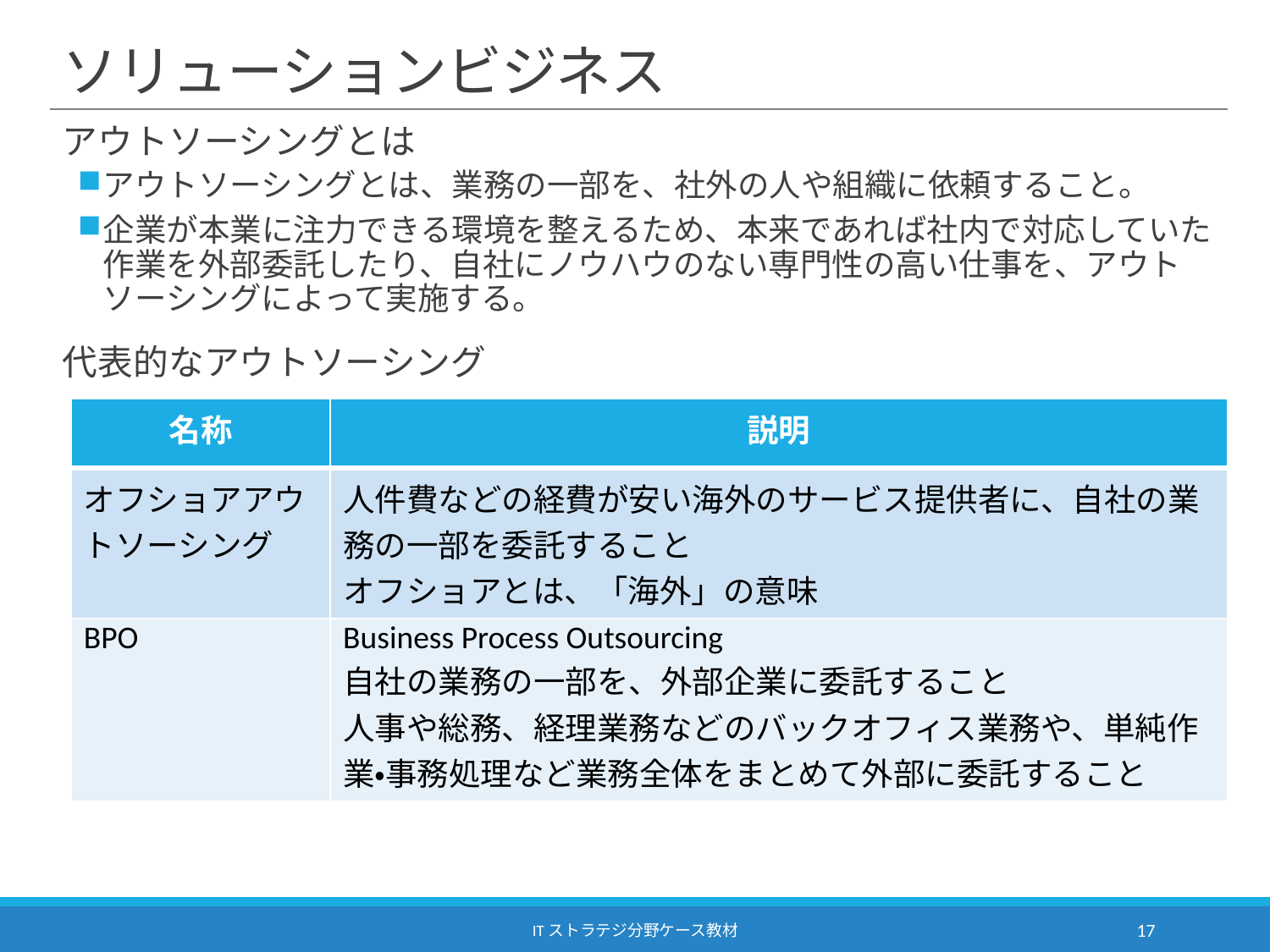

# ソリューションビジネス
アウトソーシングとは
アウトソーシングとは、業務の一部を、社外の人や組織に依頼すること。
企業が本業に注力できる環境を整えるため、本来であれば社内で対応していた作業を外部委託したり、自社にノウハウのない専門性の高い仕事を、アウトソーシングによって実施する。
代表的なアウトソーシング

| 名称 | 説明 |
| --- | --- |
| オフショアアウトソーシング | 人件費などの経費が安い海外のサービス提供者に、自社の業務の一部を委託すること オフショアとは、「海外」の意味 |
| BPO | Business Process Outsourcing 自社の業務の一部を、外部企業に委託すること 人事や総務、経理業務などのバックオフィス業務や、単純作業・事務処理など業務全体をまとめて外部に委託すること |
ITストラテジ分野ケース教材
17